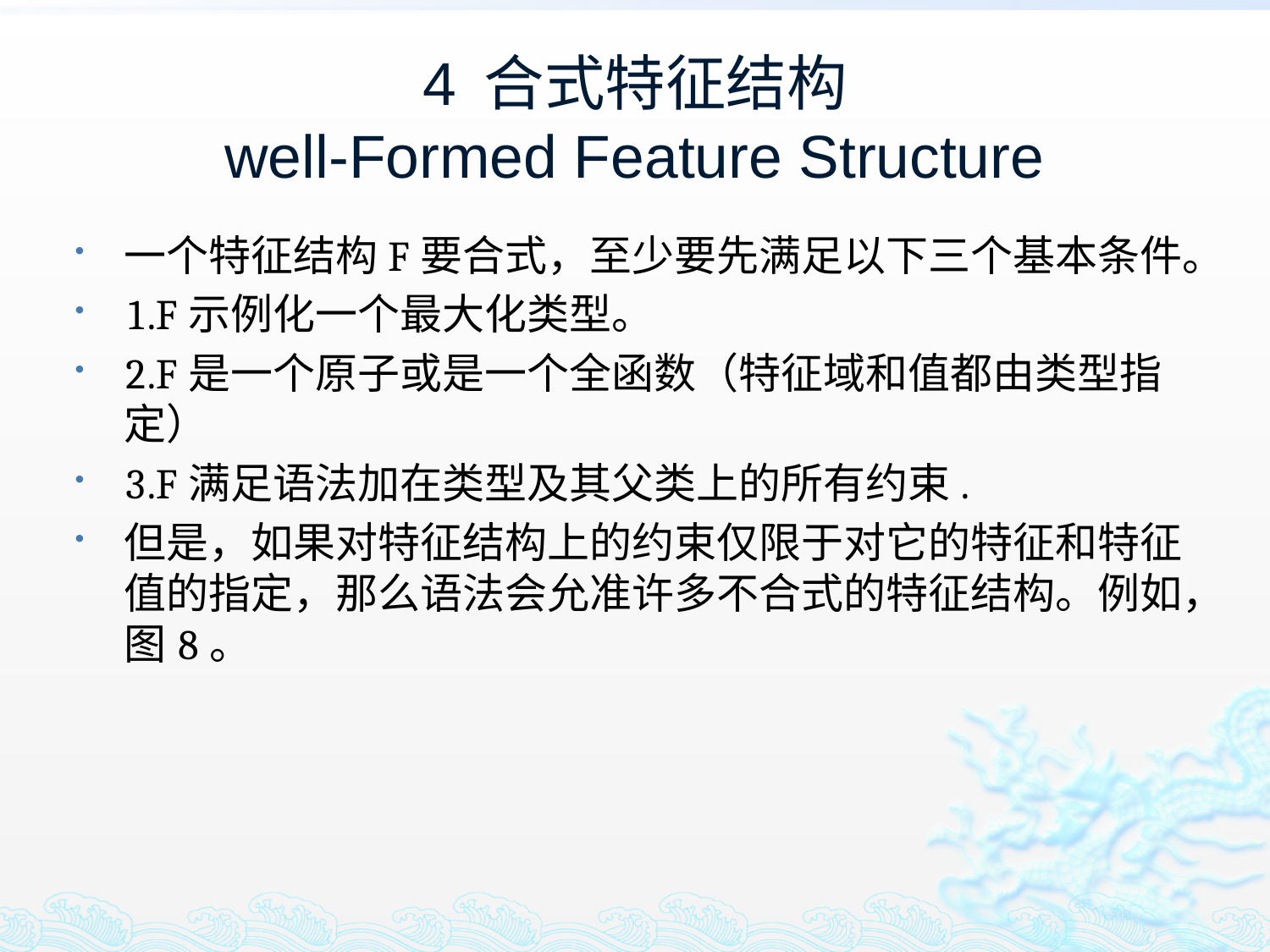

# 4 合式特征结构 well-Formed Feature Structure
一个特征结构F要合式，至少要先满足以下三个基本条件。
1.F示例化一个最大化类型。
2.F是一个原子或是一个全函数（特征域和值都由类型指定）
3.F满足语法加在类型及其父类上的所有约束.
但是，如果对特征结构上的约束仅限于对它的特征和特征值的指定，那么语法会允准许多不合式的特征结构。例如，图8。